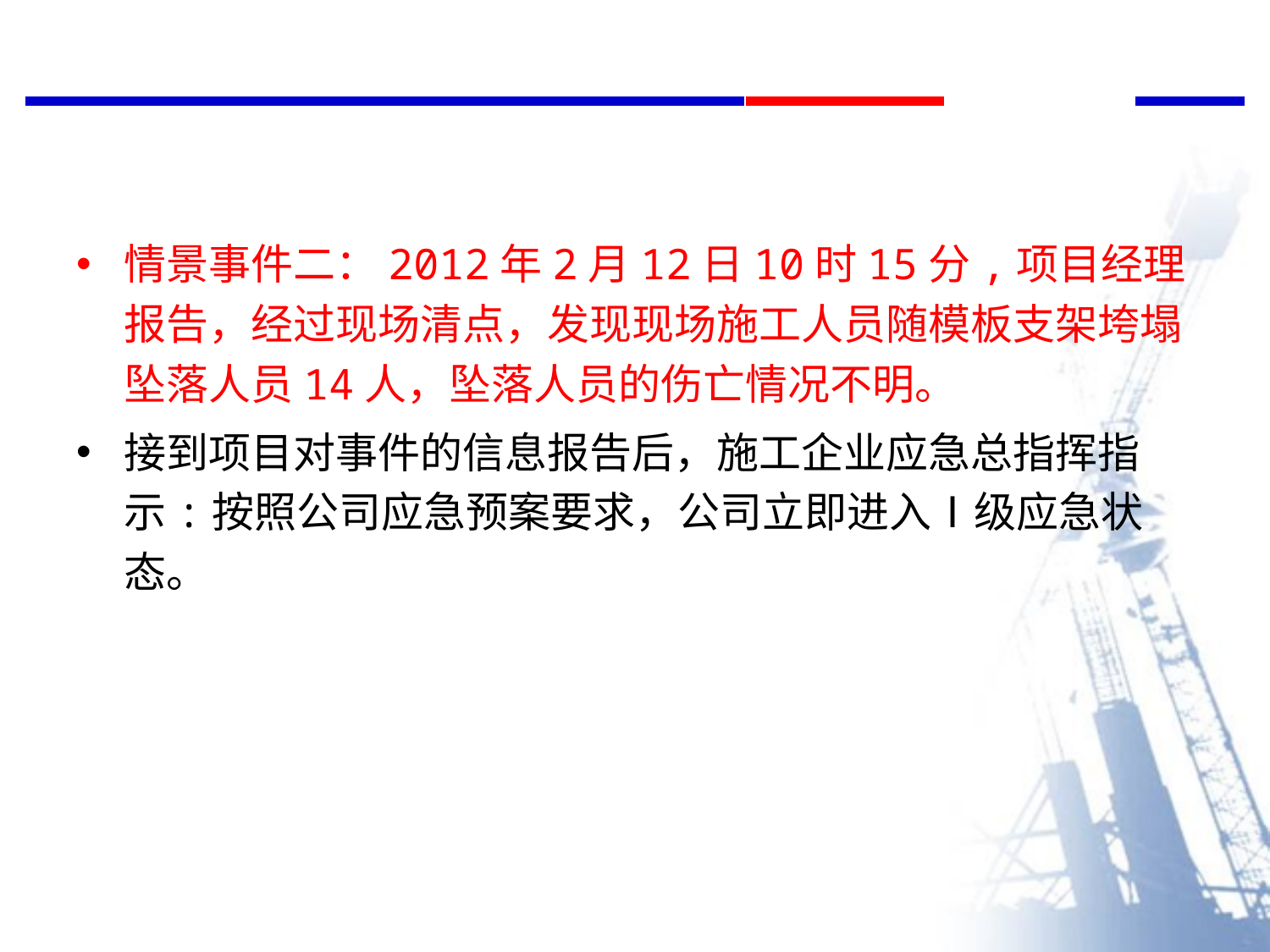

情景事件二：2012年2月12日10时15分,项目经理报告，经过现场清点，发现现场施工人员随模板支架垮塌坠落人员14人，坠落人员的伤亡情况不明。
接到项目对事件的信息报告后，施工企业应急总指挥指示:按照公司应急预案要求，公司立即进入Ⅰ级应急状态。